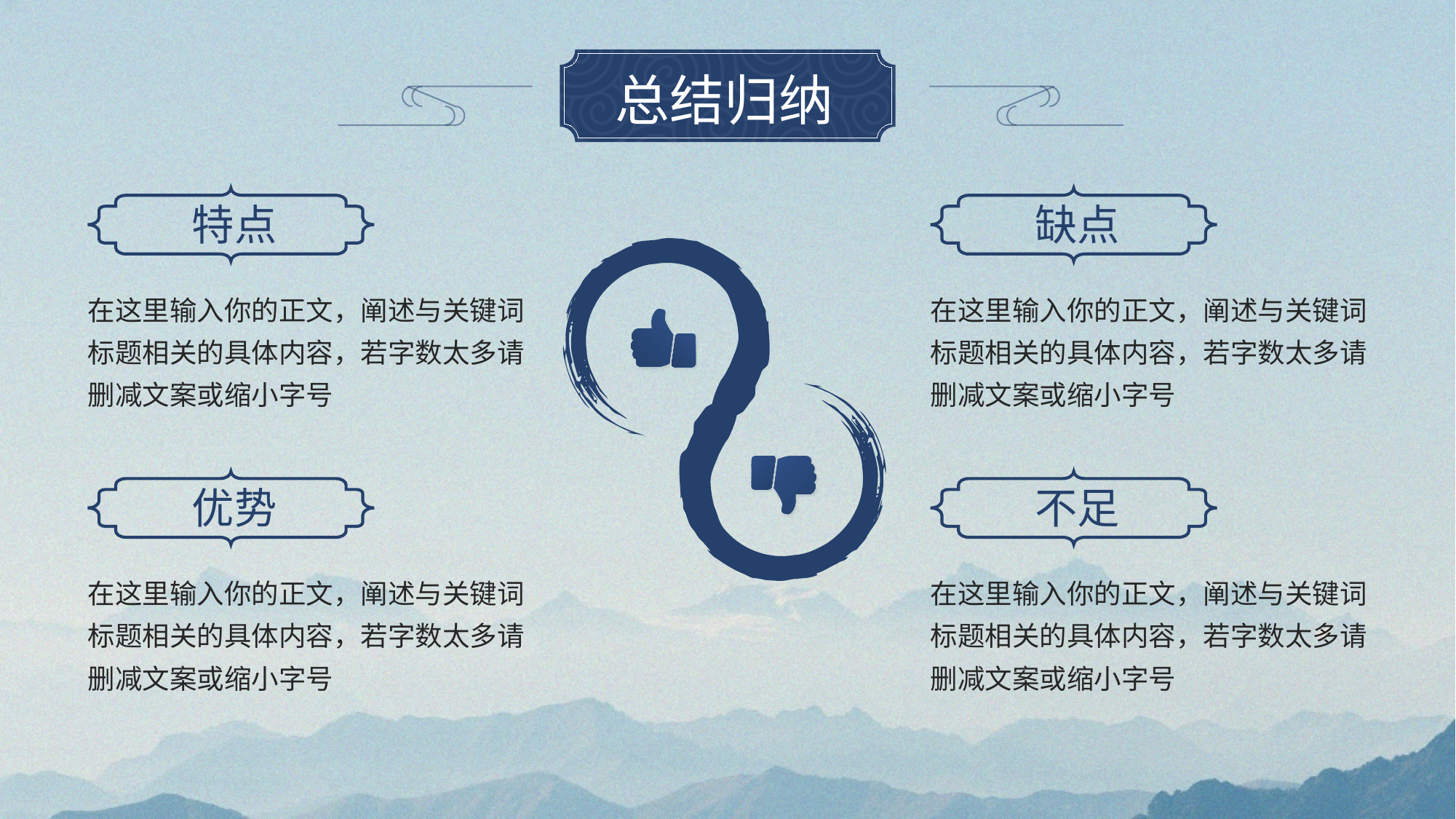

# 总结归纳

特点
缺点

在这里输入你的正文，阐述与关键词标题相关的具体内容，若字数太多请删减文案或缩小字号
在这里输入你的正文，阐述与关键词标题相关的具体内容，若字数太多请删减文案或缩小字号

优势
不足
在这里输入你的正文，阐述与关键词标题相关的具体内容，若字数太多请删减文案或缩小字号
在这里输入你的正文，阐述与关键词标题相关的具体内容，若字数太多请删减文案或缩小字号